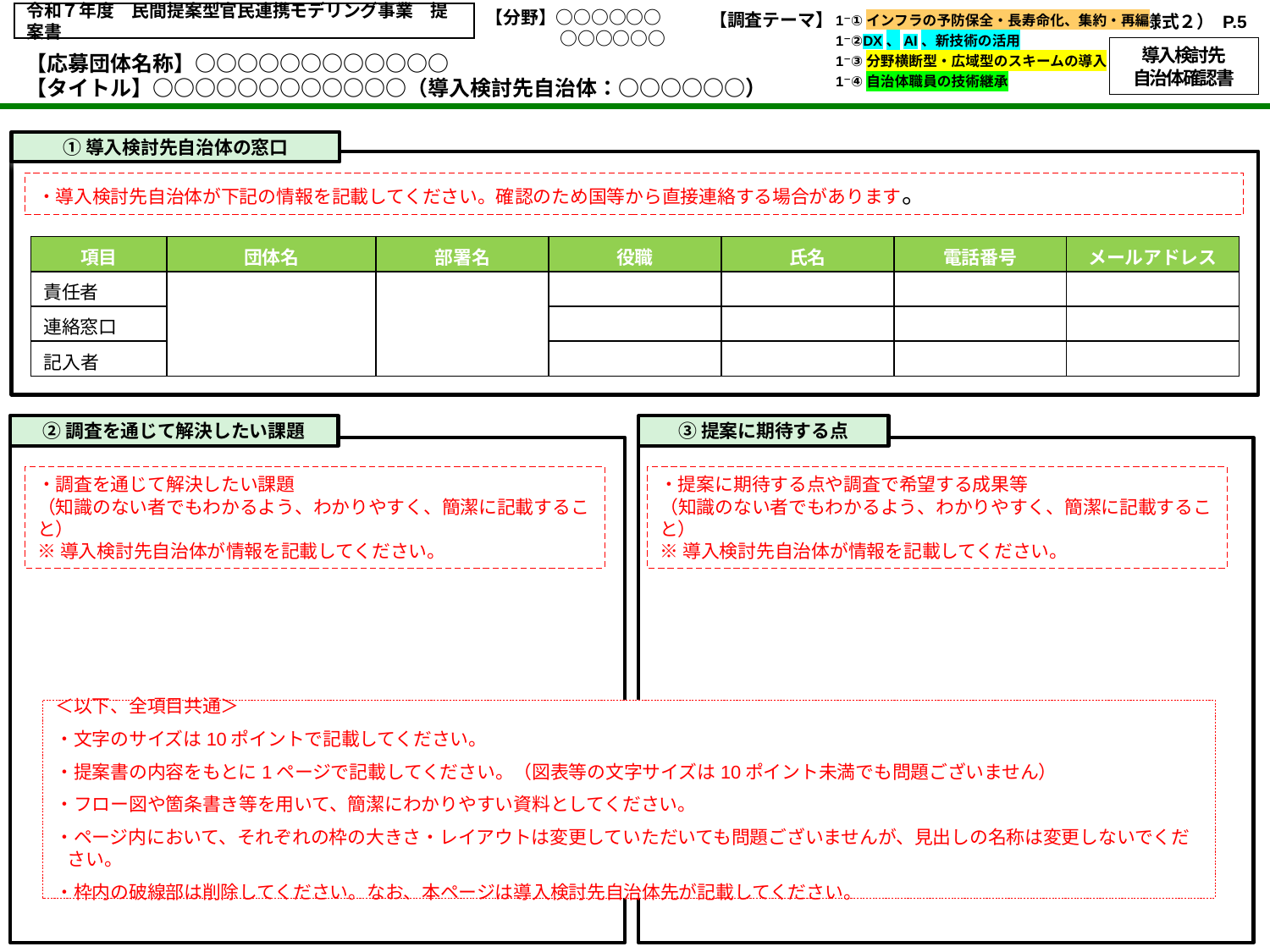

令和７年度　民間提案型官民連携モデリング事業　提案書
（様式２） P.5
【分野】○○○○○○
　　　　 ○○○○○○
２．スモールコンセッションの推進
# 【調査テーマ】
1⁻①インフラの予防保全・長寿命化、集約・再編
1⁻②DX、AI、新技術の活用
1⁻③分野横断型・広域型のスキームの導入
1⁻④自治体職員の技術継承
導入検討先
自治体確認書
2⁻①バンドリング（複数施設を一括して事業化）
2⁻②新たな資金調達手法の活用
【応募団体名称】○○○○○○○○○○○○
【タイトル】○○○○○○○○○○○○（導入検討先自治体：○○○○○○）
３．グリーン社会の実現
3⁻①新技術の活用
3⁻②官と民の共働
①導入検討先自治体の窓口

・導入検討先自治体が下記の情報を記載してください。確認のため国等から直接連絡する場合があります。
| 項目 | 団体名 | 部署名 | 役職 | 氏名 | 電話番号 | メールアドレス |
| --- | --- | --- | --- | --- | --- | --- |
| 責任者 |  |  |  |  |  |  |
| 連絡窓口 |  |  |  |  |  |  |
| 記入者 |  |  |  |  |  |  |
②調査を通じて解決したい課題
③提案に期待する点

・提案に期待する点や調査で希望する成果等
（知識のない者でもわかるよう、わかりやすく、簡潔に記載すること）
※導入検討先自治体が情報を記載してください。
・調査を通じて解決したい課題
（知識のない者でもわかるよう、わかりやすく、簡潔に記載すること）
※導入検討先自治体が情報を記載してください。
＜以下、全項目共通＞
・文字のサイズは10ポイントで記載してください。
・提案書の内容をもとに1ページで記載してください。（図表等の文字サイズは10ポイント未満でも問題ございません）
・フロー図や箇条書き等を用いて、簡潔にわかりやすい資料としてください。
・ページ内において、それぞれの枠の大きさ・レイアウトは変更していただいても問題ございませんが、見出しの名称は変更しないでください。
・枠内の破線部は削除してください。なお、本ページは導入検討先自治体先が記載してください。